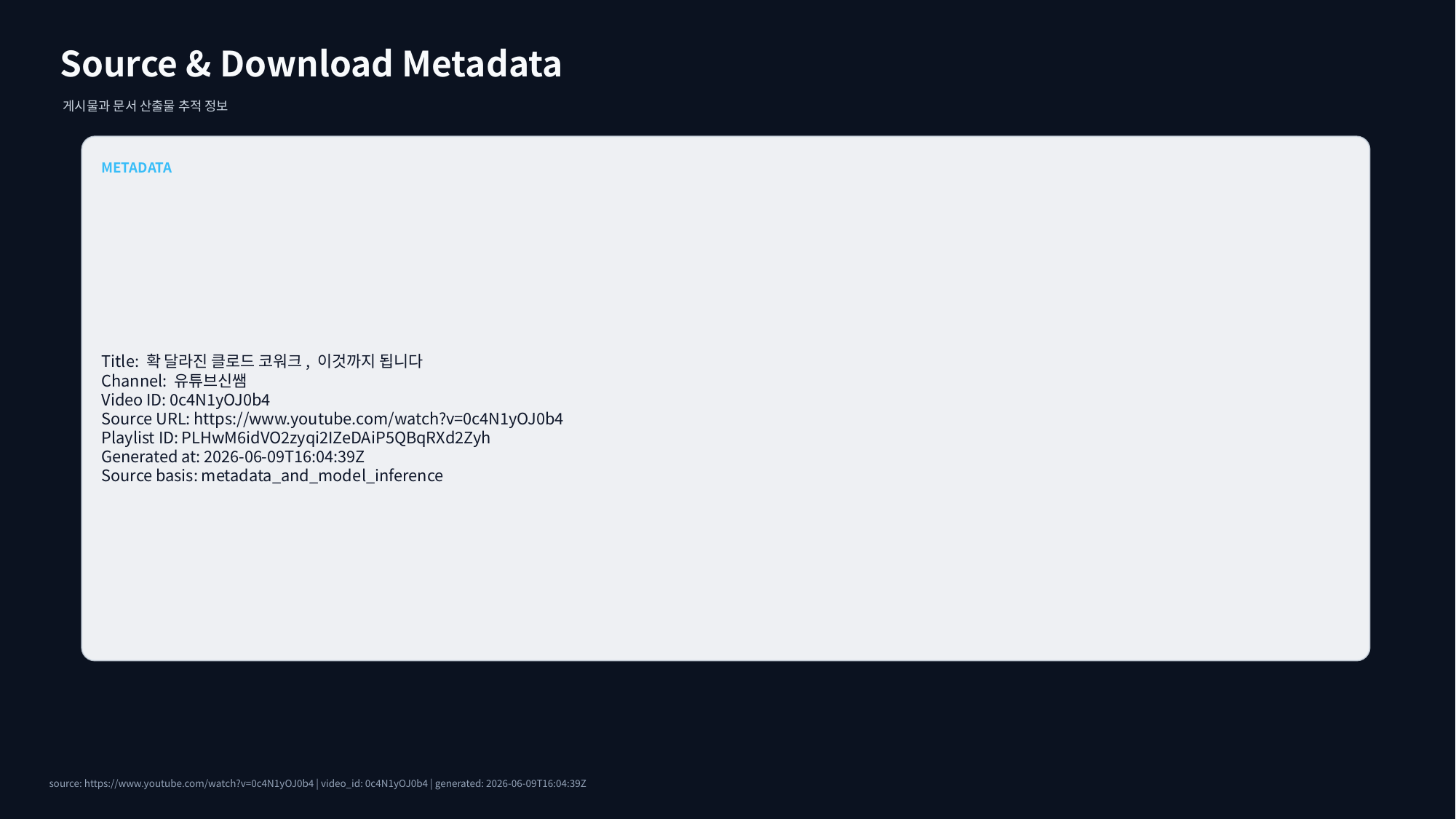

Source & Download Metadata
게시물과 문서 산출물 추적 정보

METADATA
Title: 확 달라진 클로드 코워크, 이것까지 됩니다
Channel: 유튜브신쌤
Video ID: 0c4N1yOJ0b4
Source URL: https://www.youtube.com/watch?v=0c4N1yOJ0b4
Playlist ID: PLHwM6idVO2zyqi2IZeDAiP5QBqRXd2Zyh
Generated at: 2026-06-09T16:04:39Z
Source basis: metadata_and_model_inference
source: https://www.youtube.com/watch?v=0c4N1yOJ0b4 | video_id: 0c4N1yOJ0b4 | generated: 2026-06-09T16:04:39Z